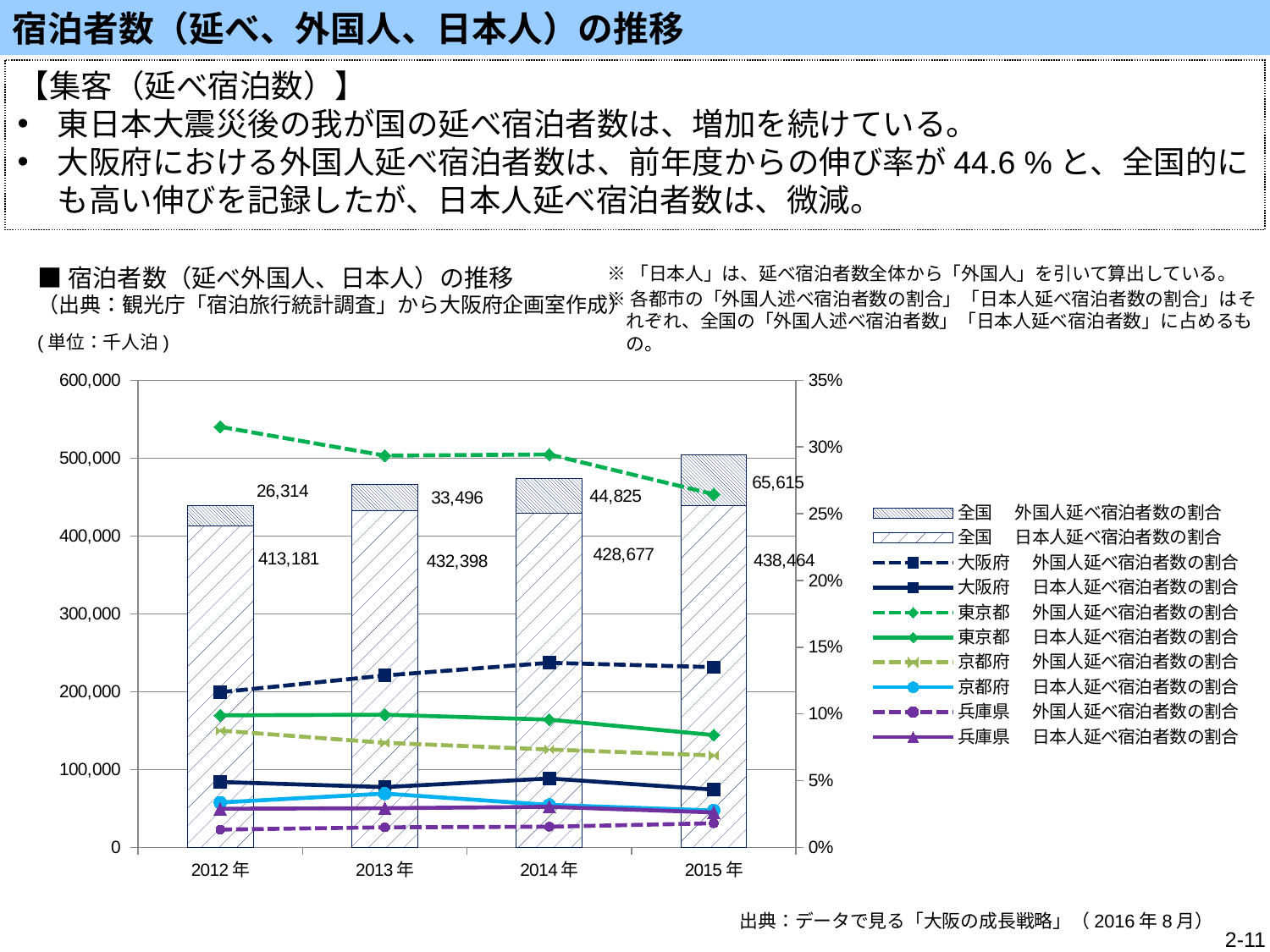

宿泊者数（延べ、外国人、日本人）の推移
【集客（延べ宿泊数）】
東日本大震災後の我が国の延べ宿泊者数は、増加を続けている。
大阪府における外国人延べ宿泊者数は、前年度からの伸び率が44.6 %と、全国的にも高い伸びを記録したが、日本人延べ宿泊者数は、微減。
■宿泊者数（延べ外国人、日本人）の推移
（出典：観光庁「宿泊旅行統計調査」から大阪府企画室作成）
※「日本人」は、延べ宿泊者数全体から「外国人」を引いて算出している。
※各都市の「外国人述べ宿泊者数の割合」「日本人延べ宿泊者数の割合」はそれぞれ、全国の「外国人述べ宿泊者数」「日本人延べ宿泊者数」に占めるもの。
(単位：千人泊)

[unsupported chart]

出典：データで見る「大阪の成長戦略」（2016年8月）
2-11